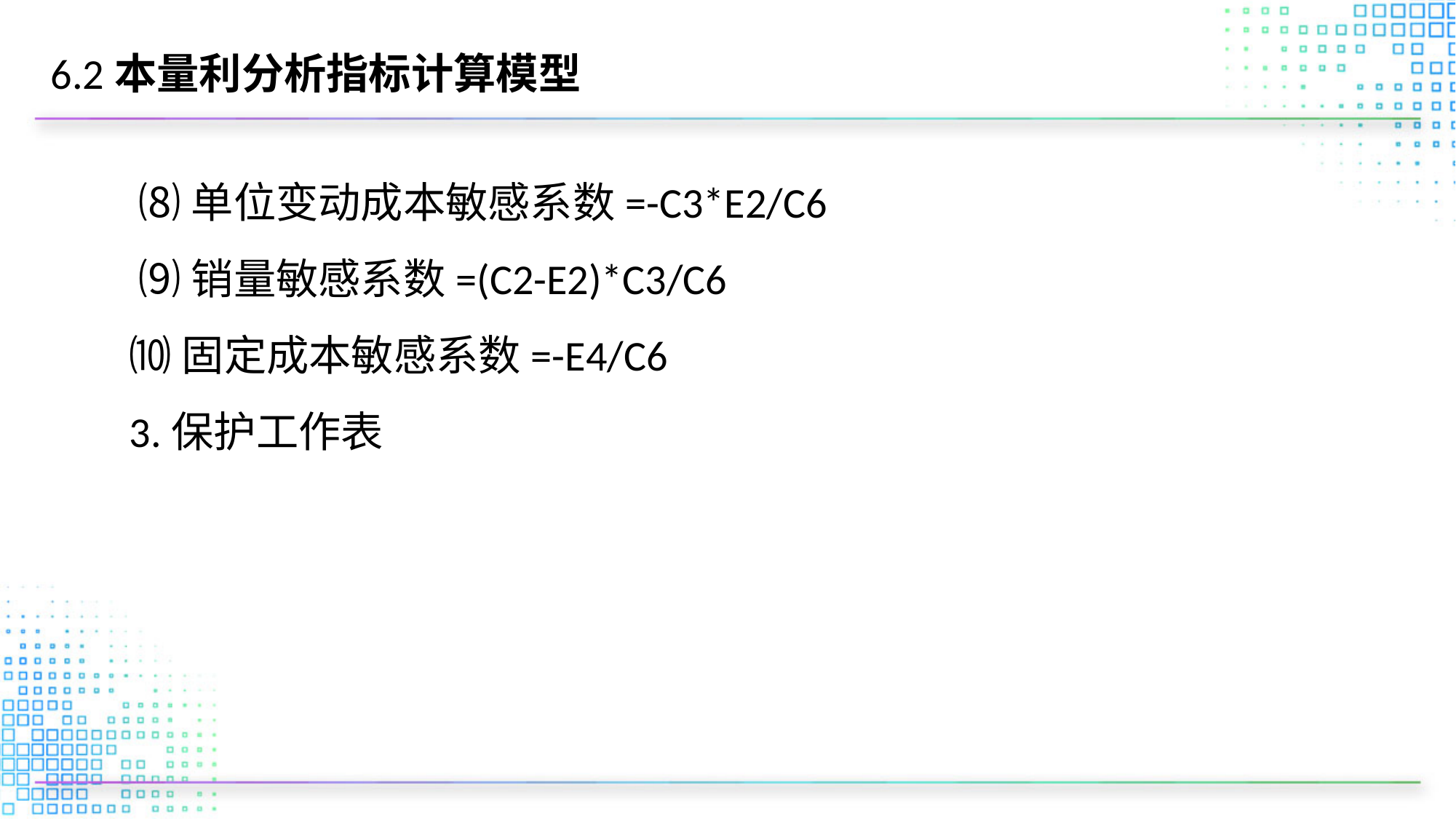

# 6.2本量利分析指标计算模型
 ⑻单位变动成本敏感系数=-C3*E2/C6
 ⑼销量敏感系数=(C2-E2)*C3/C6
⑽固定成本敏感系数=-E4/C6
3.保护工作表